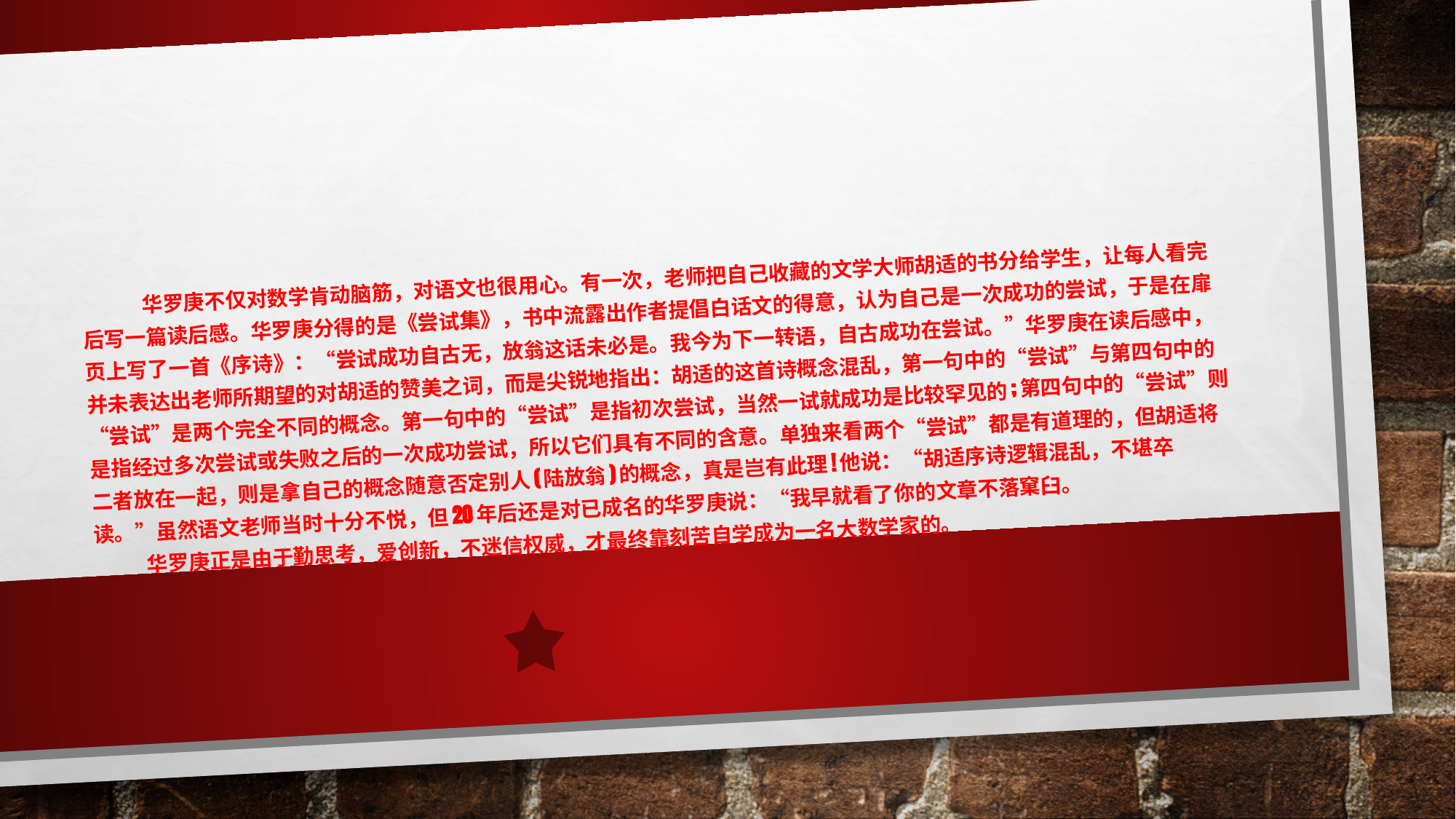

# 华罗庚不仅对数学肯动脑筋，对语文也很用心。有一次，老师把自己收藏的文学大师胡适的书分给学生，让每人看完后写一篇读后感。华罗庚分得的是《尝试集》，书中流露出作者提倡白话文的得意，认为自己是一次成功的尝试，于是在扉页上写了一首《序诗》：“尝试成功自古无，放翁这话未必是。我今为下一转语，自古成功在尝试。”华罗庚在读后感中，并未表达出老师所期望的对胡适的赞美之词，而是尖锐地指出：胡适的这首诗概念混乱，第一句中的“尝试”与第四句中的“尝试”是两个完全不同的概念。第一句中的“尝试”是指初次尝试，当然一试就成功是比较罕见的;第四句中的“尝试”则是指经过多次尝试或失败之后的一次成功尝试，所以它们具有不同的含意。单独来看两个“尝试”都是有道理的，但胡适将二者放在一起，则是拿自己的概念随意否定别人(陆放翁)的概念，真是岂有此理!他说：“胡适序诗逻辑混乱，不堪卒读。”虽然语文老师当时十分不悦，但20年后还是对已成名的华罗庚说：“我早就看了你的文章不落窠臼。 华罗庚正是由于勤思考，爱创新，不迷信权威，才最终靠刻苦自学成为一名大数学家的。